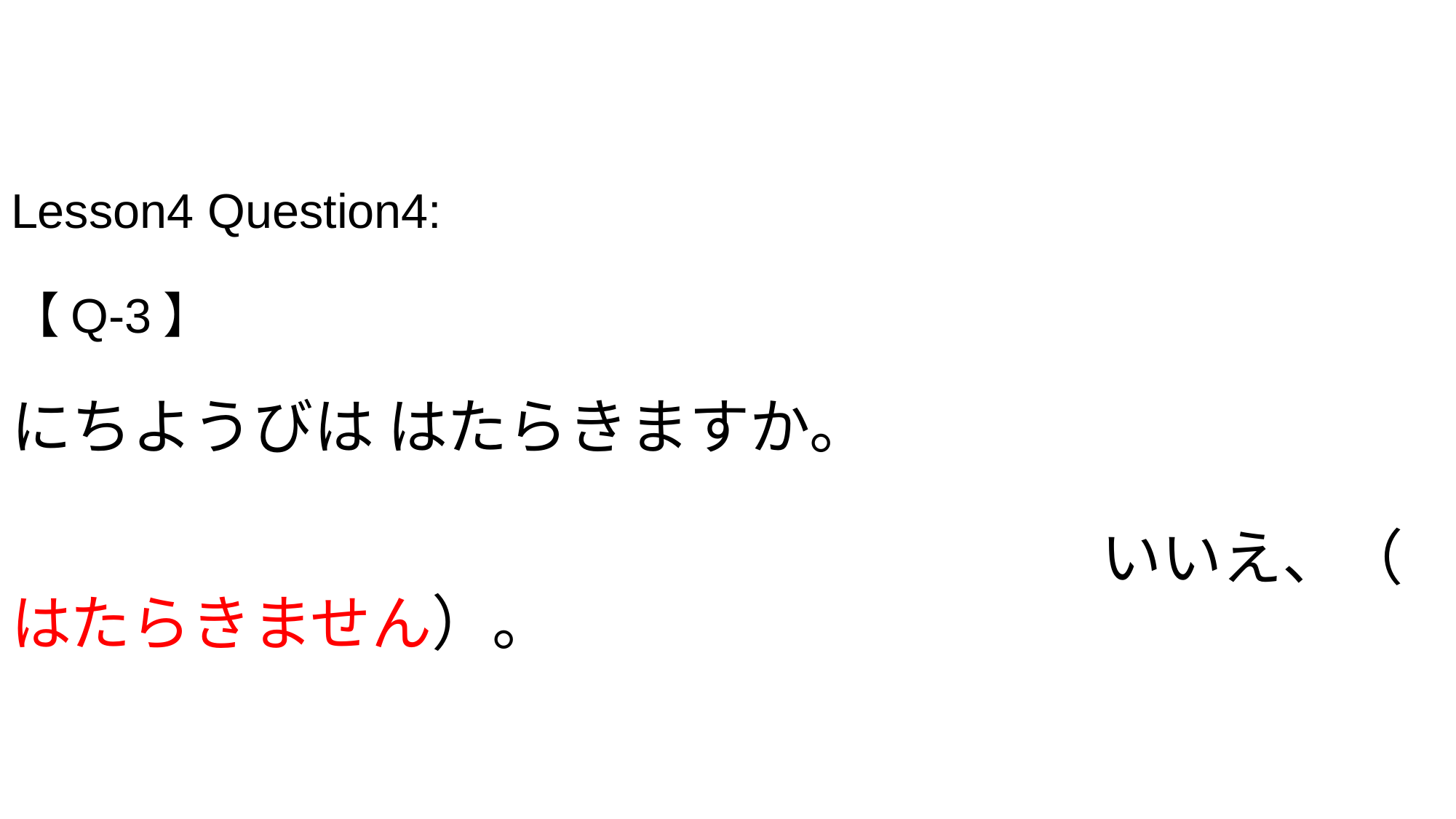

# Lesson4 Question4: 【Q-3】 にちようびは はたらきますか。 　　　　　　　　　　　　　　　　　　いいえ、（ はたらきません）。